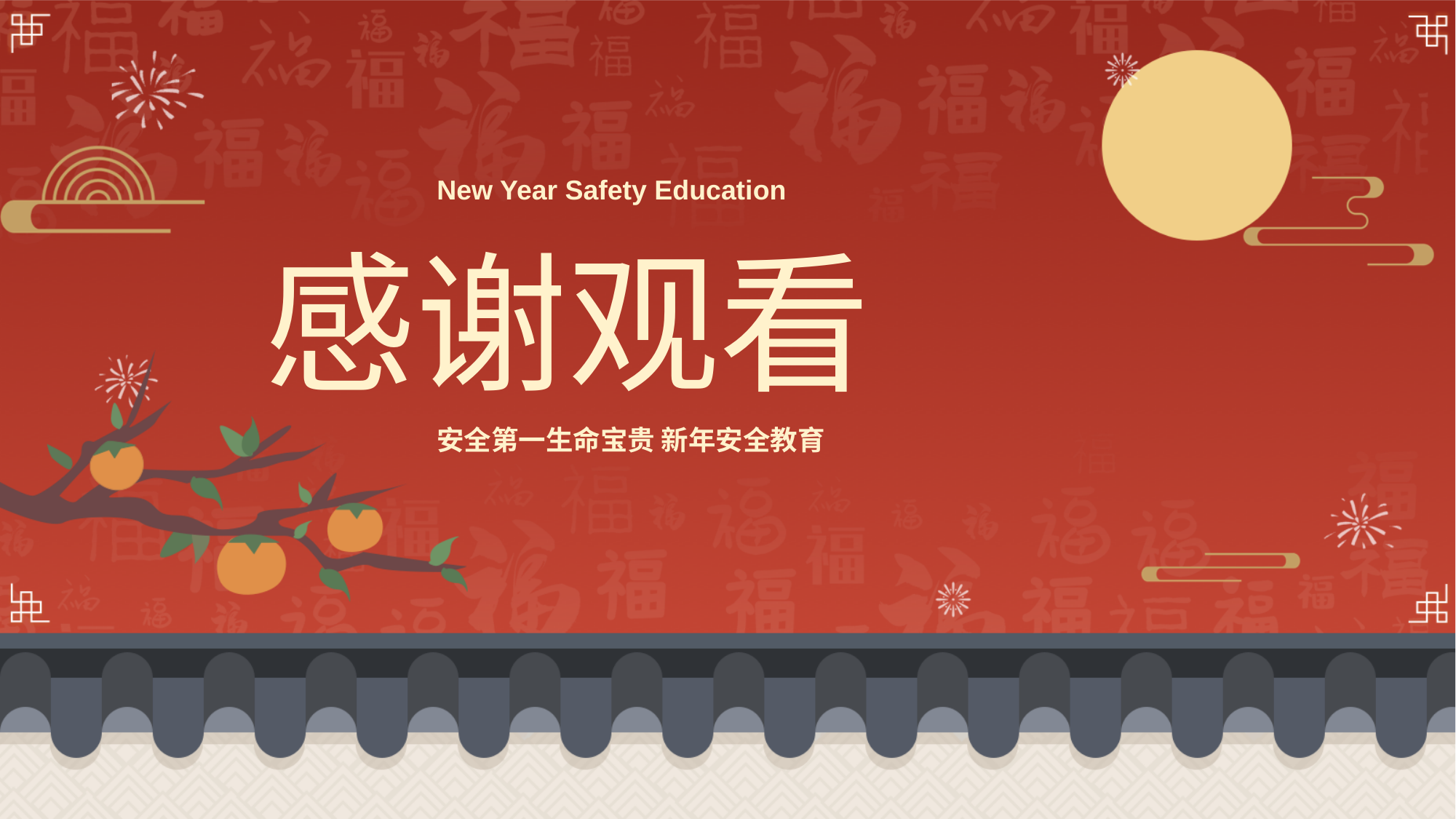

New Year Safety Education
感谢观看
安全第一生命宝贵 新年安全教育